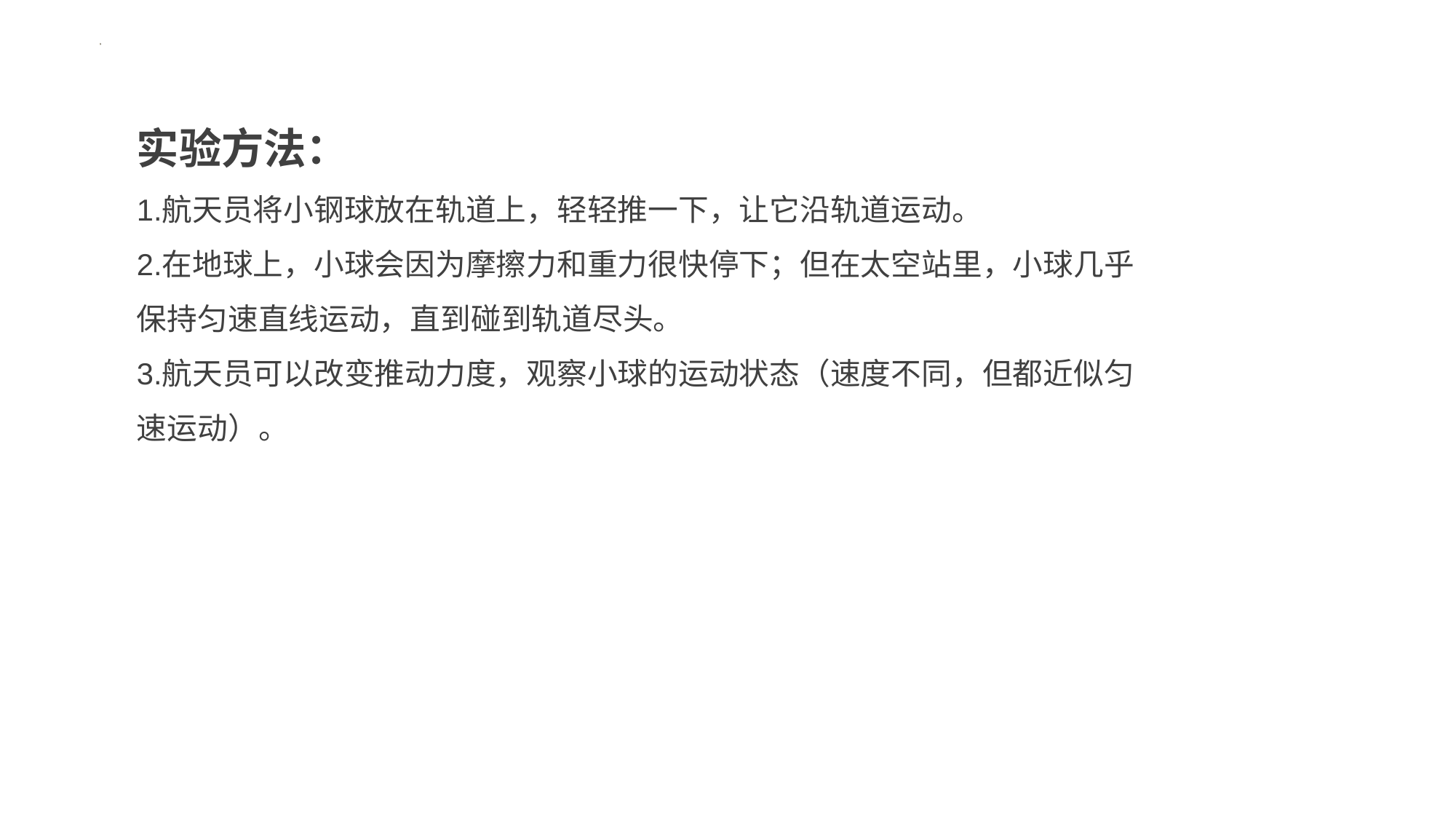

实验方法：
航天员将小钢球放在轨道上，轻轻推一下，让它沿轨道运动。
在地球上，小球会因为摩擦力和重力很快停下；但在太空站里，小球几乎保持匀速直线运动，直到碰到轨道尽头。
航天员可以改变推动力度，观察小球的运动状态（速度不同，但都近似匀速运动）。